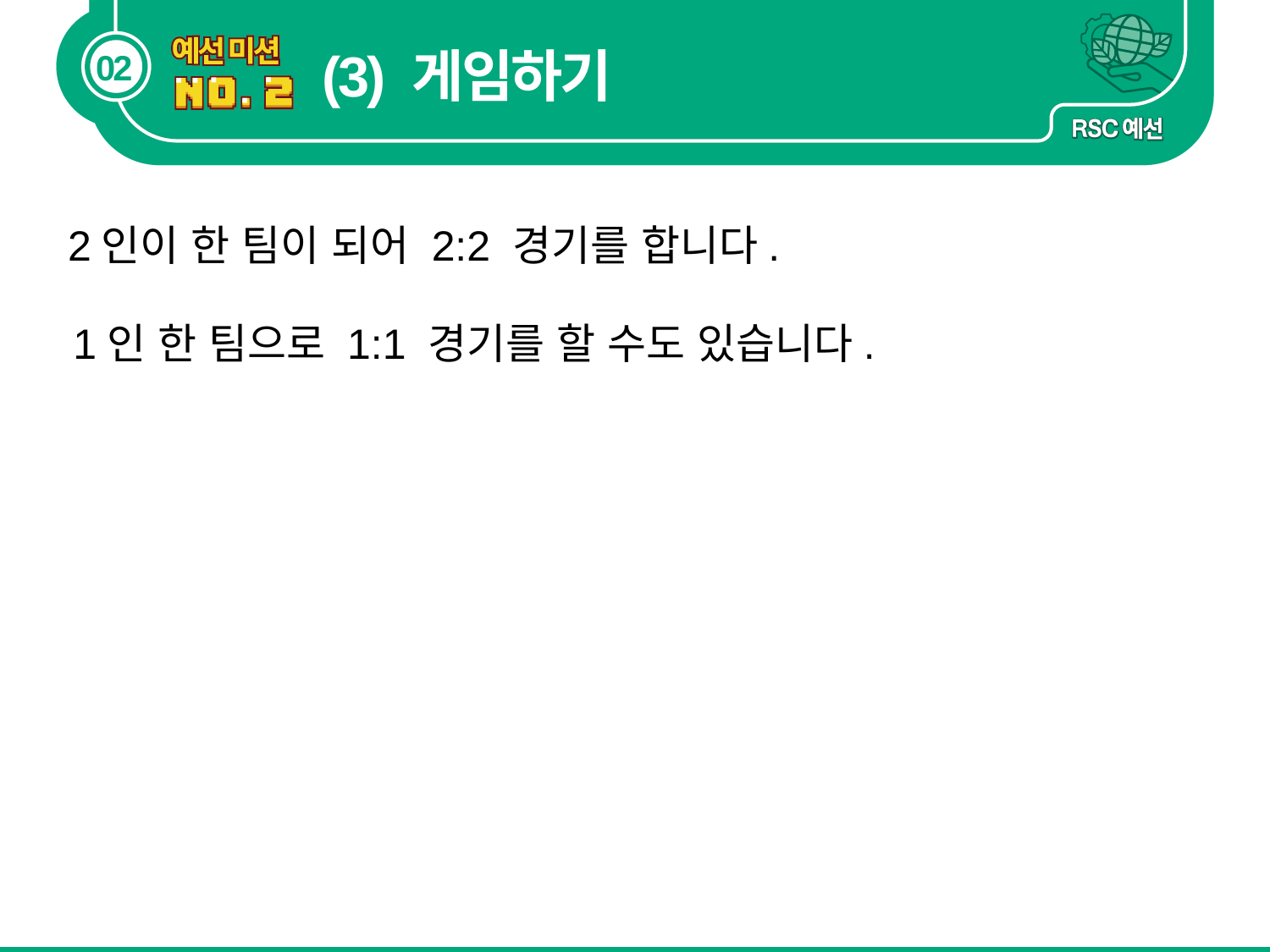

(3) 게임하기
2인이 한 팀이 되어 2:2 경기를 합니다.
1인 한 팀으로 1:1 경기를 할 수도 있습니다.